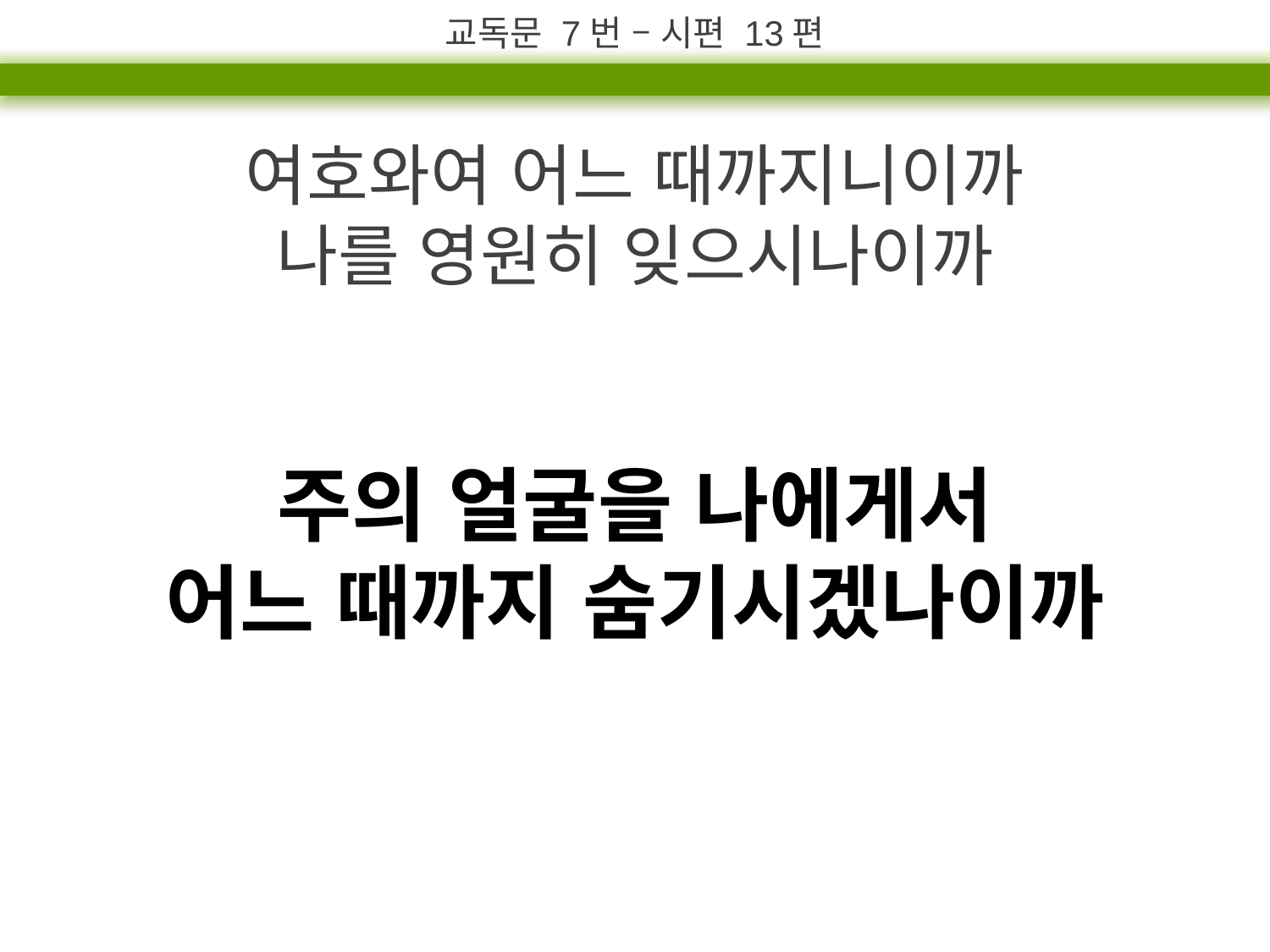

교독문 7번 – 시편 13편

여호와여 어느 때까지니이까
나를 영원히 잊으시나이까
주의 얼굴을 나에게서
어느 때까지 숨기시겠나이까